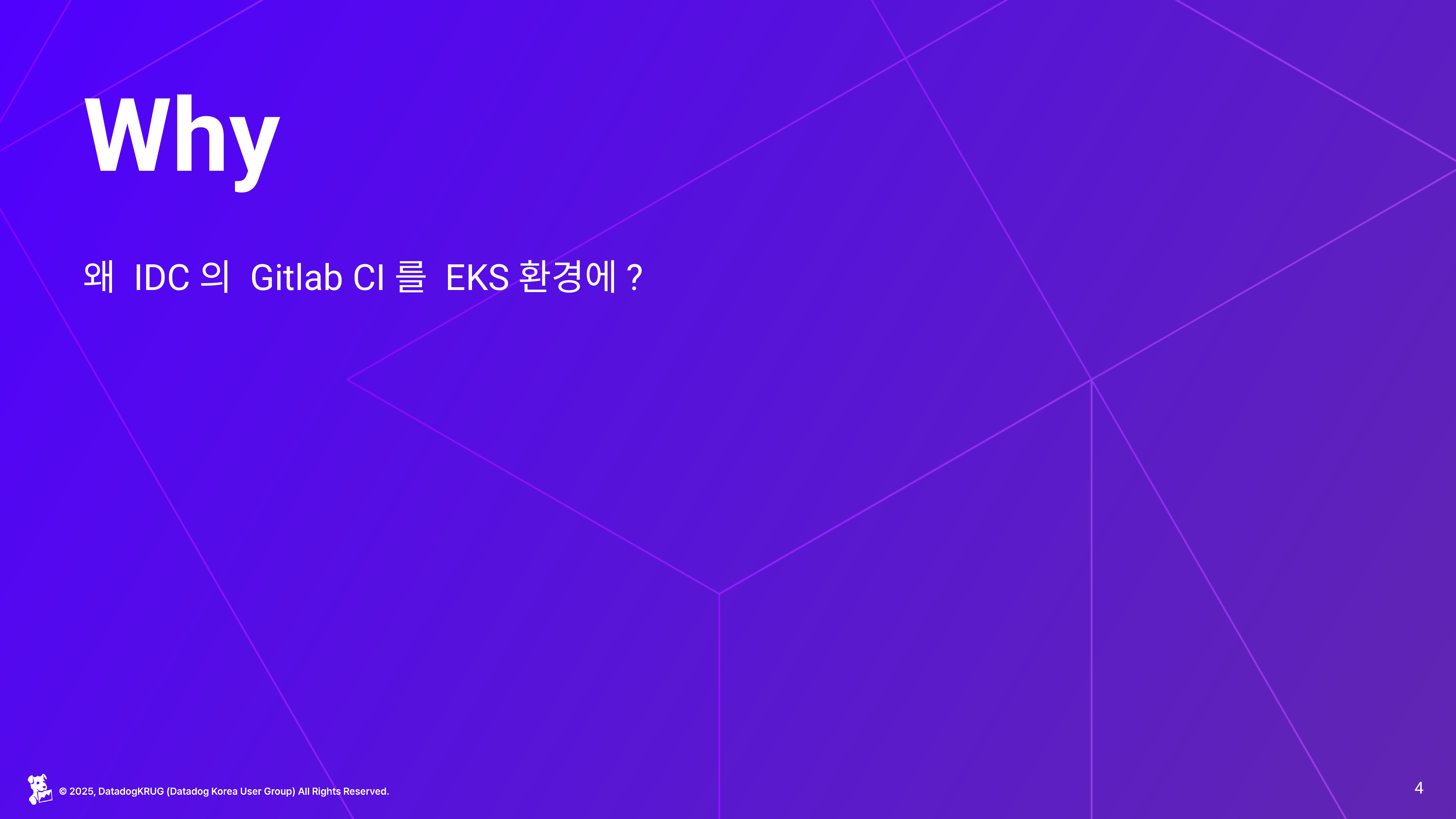

# Why
왜 IDC의 Gitlab CI를 EKS환경에?
4